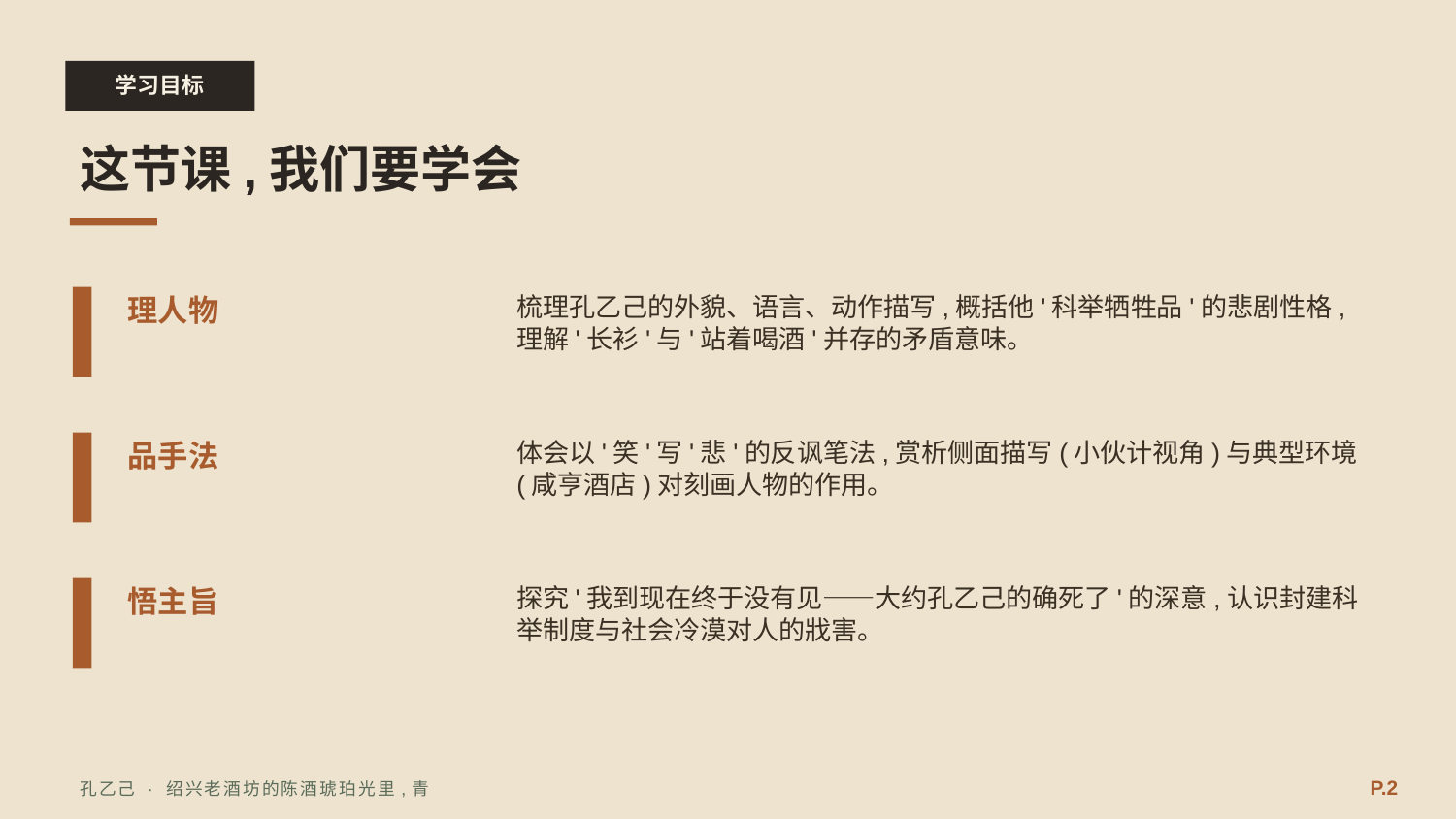

学习目标

这节课,我们要学会

理人物
梳理孔乙己的外貌、语言、动作描写,概括他'科举牺牲品'的悲剧性格,理解'长衫'与'站着喝酒'并存的矛盾意味。

品手法
体会以'笑'写'悲'的反讽笔法,赏析侧面描写(小伙计视角)与典型环境(咸亨酒店)对刻画人物的作用。

悟主旨
探究'我到现在终于没有见——大约孔乙己的确死了'的深意,认识封建科举制度与社会冷漠对人的戕害。

P.2
孔乙己 · 绍兴老酒坊的陈酒琥珀光里,青